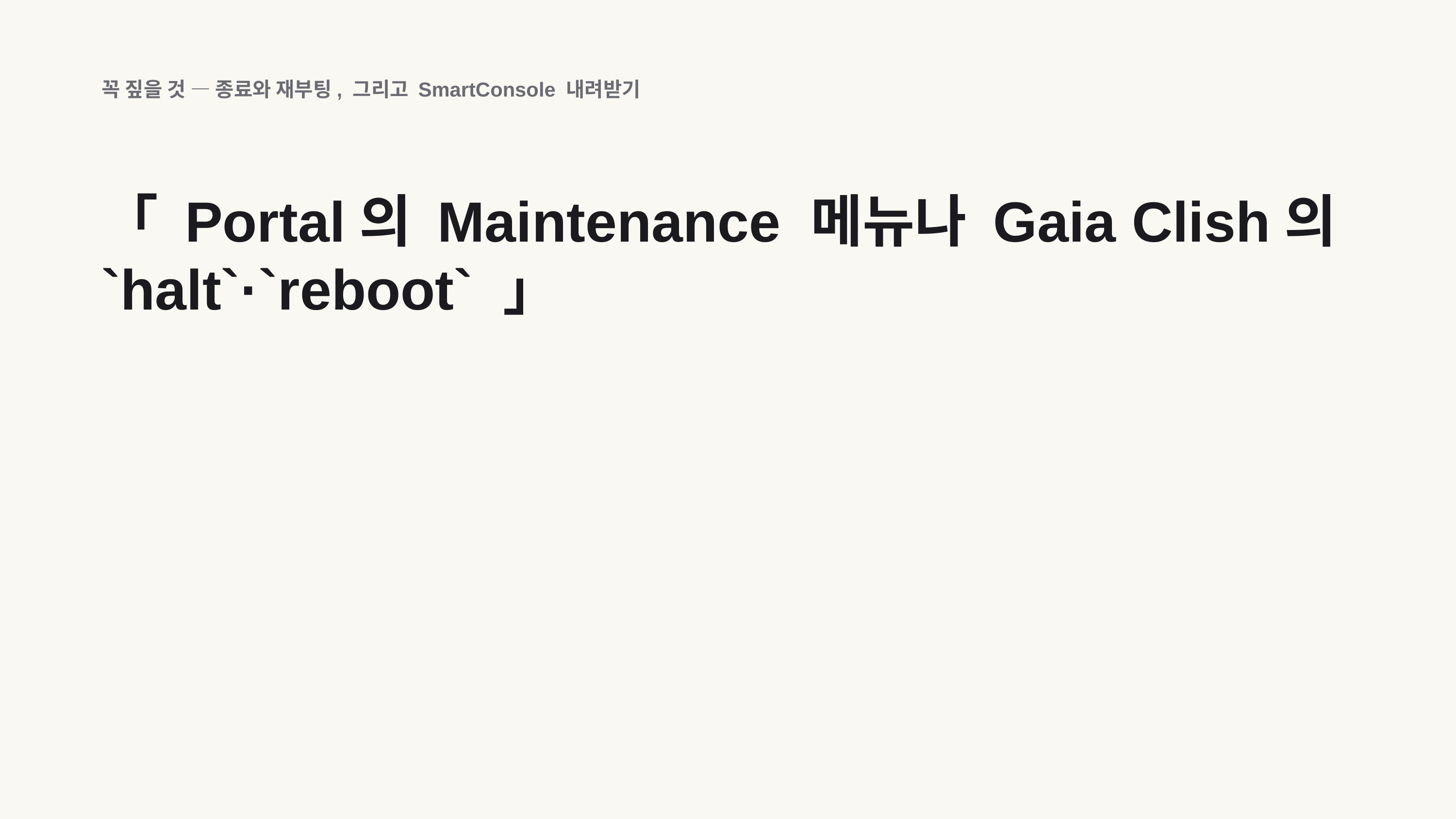

꼭 짚을 것 — 종료와 재부팅, 그리고 SmartConsole 내려받기
「 Portal의 Maintenance 메뉴나 Gaia Clish의 `halt`·`reboot` 」